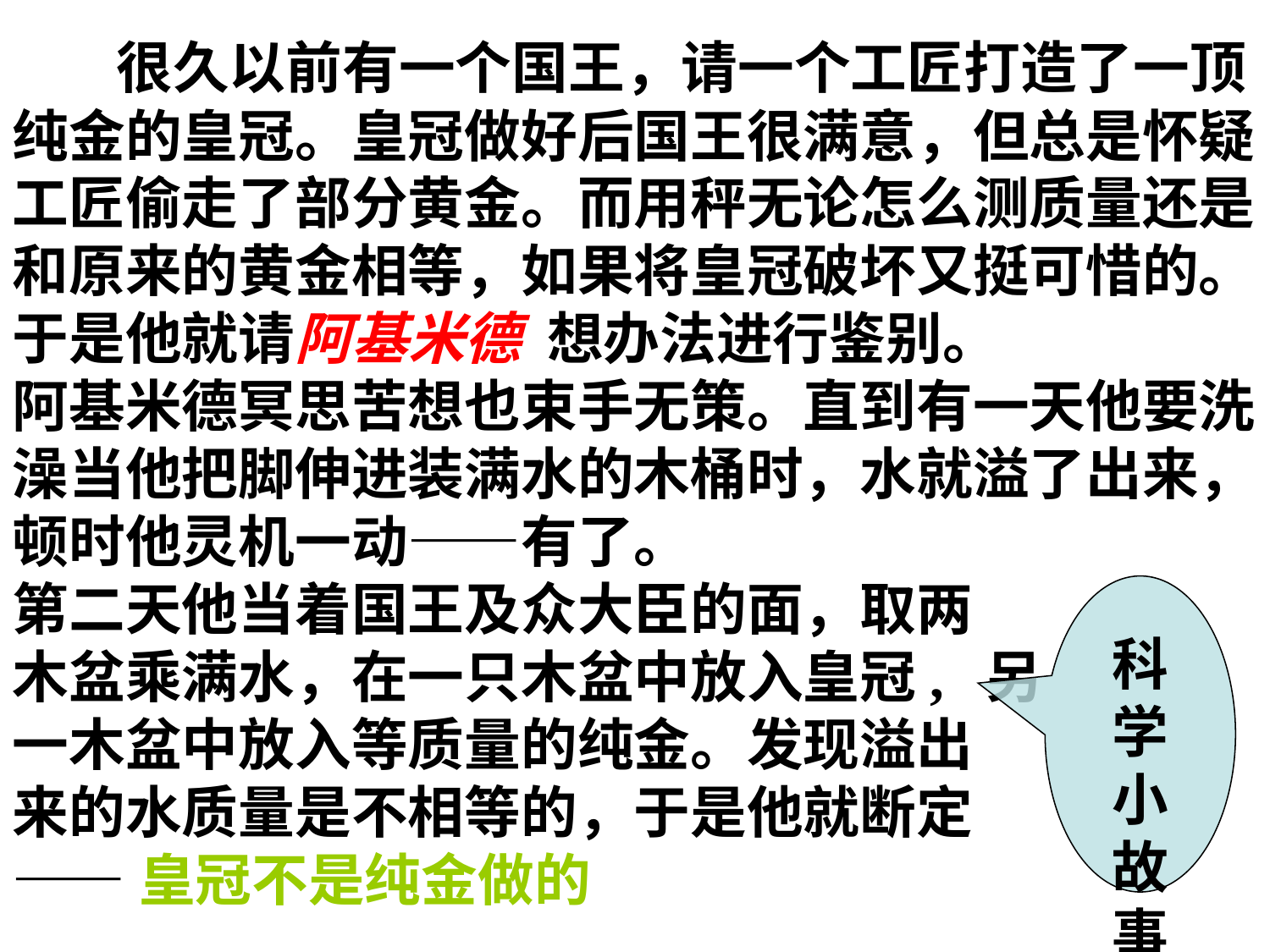

很久以前有一个国王，请一个工匠打造了一顶纯金的皇冠。皇冠做好后国王很满意，但总是怀疑工匠偷走了部分黄金。而用秤无论怎么测质量还是和原来的黄金相等，如果将皇冠破坏又挺可惜的。于是他就请阿基米德  想办法进行鉴别。
阿基米德冥思苦想也束手无策。直到有一天他要洗澡当他把脚伸进装满水的木桶时，水就溢了出来，顿时他灵机一动——有了。
第二天他当着国王及众大臣的面，取两
木盆乘满水，在一只木盆中放入皇冠,  另
一木盆中放入等质量的纯金。发现溢出
来的水质量是不相等的，于是他就断定
——皇冠不是纯金做的
科学小故事